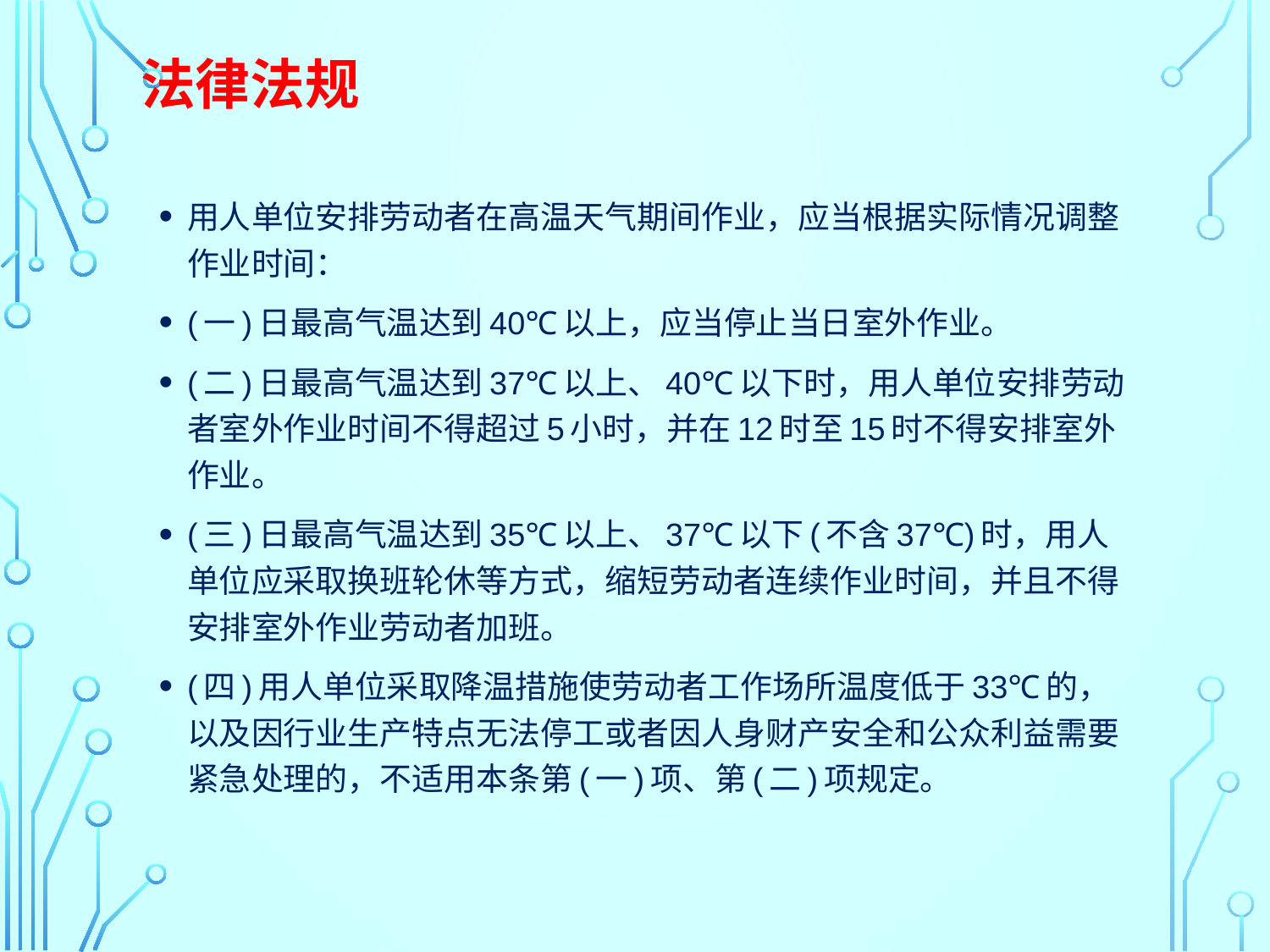

法律法规
用人单位安排劳动者在高温天气期间作业，应当根据实际情况调整作业时间：
(一)日最高气温达到40℃以上，应当停止当日室外作业。
(二)日最高气温达到37℃以上、40℃以下时，用人单位安排劳动者室外作业时间不得超过5小时，并在12时至15时不得安排室外作业。
(三)日最高气温达到35℃以上、37℃以下(不含37℃)时，用人单位应采取换班轮休等方式，缩短劳动者连续作业时间，并且不得安排室外作业劳动者加班。
(四)用人单位采取降温措施使劳动者工作场所温度低于33℃的，以及因行业生产特点无法停工或者因人身财产安全和公众利益需要紧急处理的，不适用本条第(一)项、第(二)项规定。